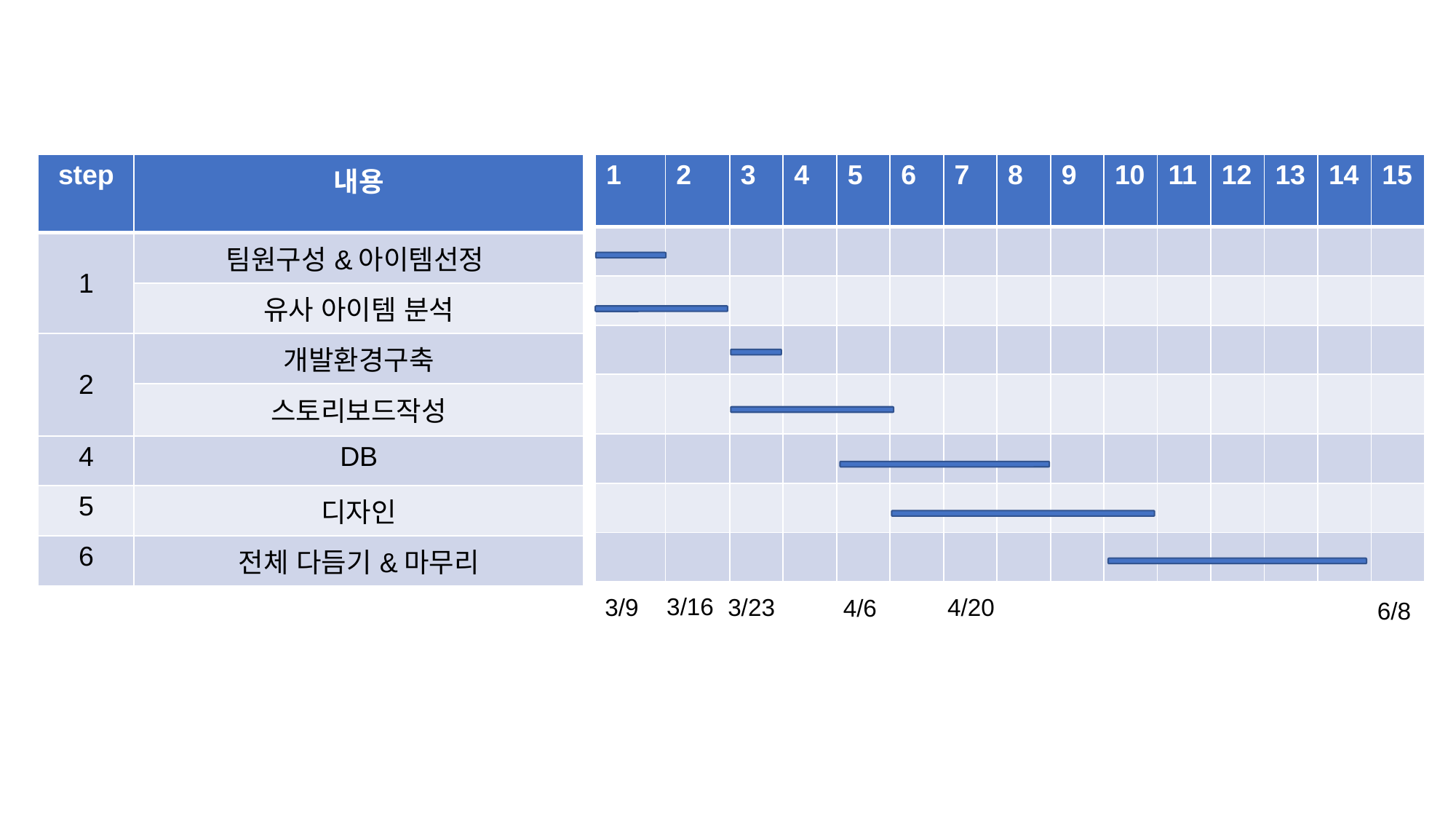

| step | 내용 |
| --- | --- |
| 1 | 팀원구성&아이템선정 |
|  | 유사 아이템 분석 |
| 2 | 개발환경구축 |
| 3 | 스토리보드작성 |
| 4 | DB |
| 5 | 디자인 |
| 6 | 전체 다듬기&마무리 |
| 1 | 2 | 3 | 4 | 5 | 6 | 7 | 8 | 9 | 10 | 11 | 12 | 13 | 14 | 15 |
| --- | --- | --- | --- | --- | --- | --- | --- | --- | --- | --- | --- | --- | --- | --- |
|  |  |  |  |  |  |  |  |  |  |  |  |  |  |  |
|  |  |  |  |  |  |  |  |  |  |  |  |  |  |  |
|  |  |  |  |  |  |  |  |  |  |  |  |  |  |  |
|  |  |  |  |  |  |  |  |  |  |  |  |  |  |  |
|  |  |  |  |  |  |  |  |  |  |  |  |  |  |  |
|  |  |  |  |  |  |  |  |  |  |  |  |  |  |  |
|  |  |  |  |  |  |  |  |  |  |  |  |  |  |  |

3/16
4/20
3/9
3/23
4/6
6/8